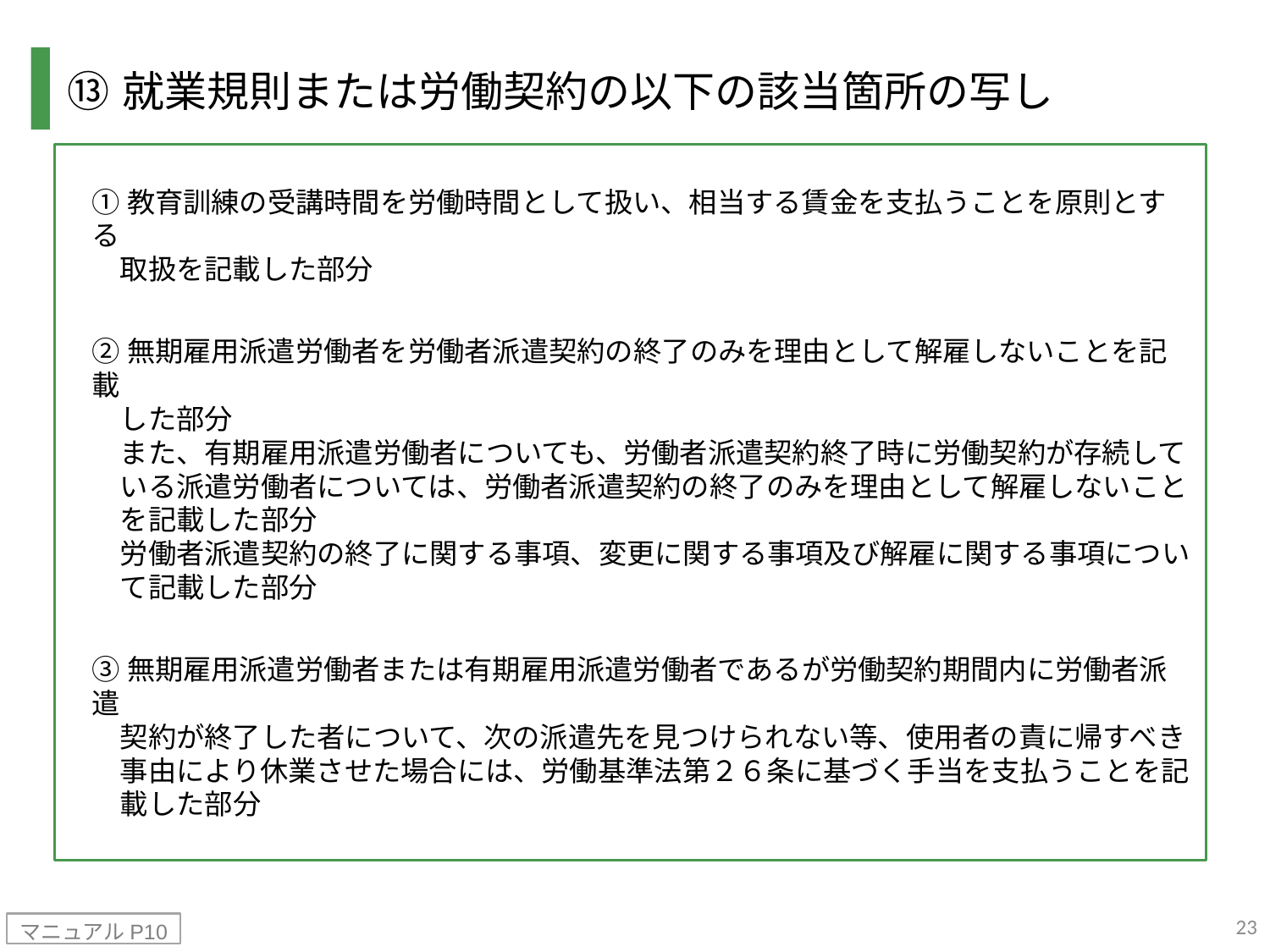

# ⑬就業規則または労働契約の以下の該当箇所の写し

①教育訓練の受講時間を労働時間として扱い、相当する賃金を支払うことを原則とする
　取扱を記載した部分

②無期雇用派遣労働者を労働者派遣契約の終了のみを理由として解雇しないことを記載
　した部分
　また、有期雇用派遣労働者についても、労働者派遣契約終了時に労働契約が存続して
　いる派遣労働者については、労働者派遣契約の終了のみを理由として解雇しないこと
　を記載した部分
　労働者派遣契約の終了に関する事項、変更に関する事項及び解雇に関する事項につい
　て記載した部分

③無期雇用派遣労働者または有期雇用派遣労働者であるが労働契約期間内に労働者派遣
　契約が終了した者について、次の派遣先を見つけられない等、使用者の責に帰すべき
　事由により休業させた場合には、労働基準法第２６条に基づく手当を支払うことを記
　載した部分

23
マニュアルP10